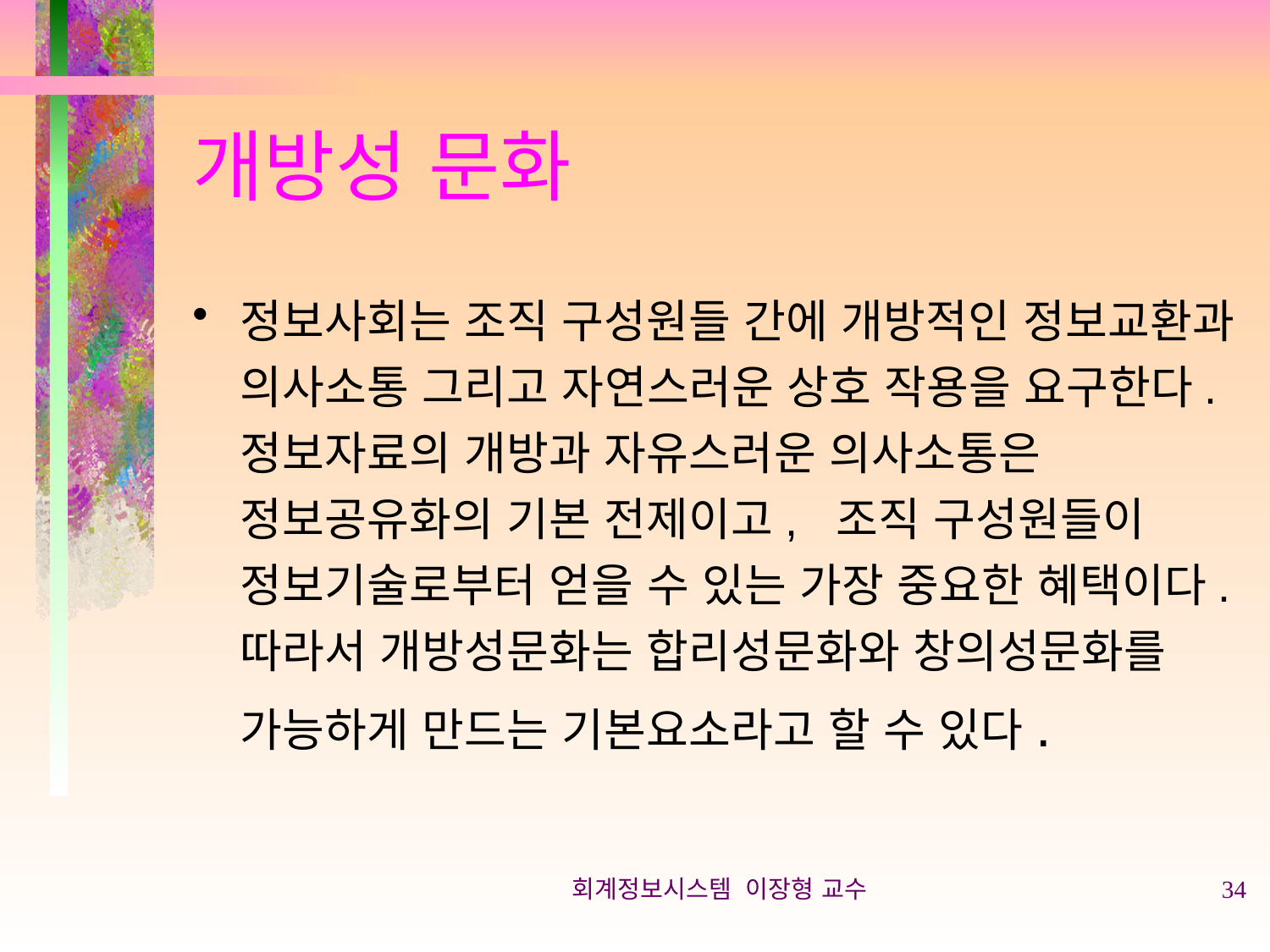

# 개방성 문화
정보사회는 조직 구성원들 간에 개방적인 정보교환과 의사소통 그리고 자연스러운 상호 작용을 요구한다. 정보자료의 개방과 자유스러운 의사소통은 정보공유화의 기본 전제이고, 조직 구성원들이 정보기술로부터 얻을 수 있는 가장 중요한 혜택이다. 따라서 개방성문화는 합리성문화와 창의성문화를 가능하게 만드는 기본요소라고 할 수 있다.
회계정보시스템  이장형 교수
34